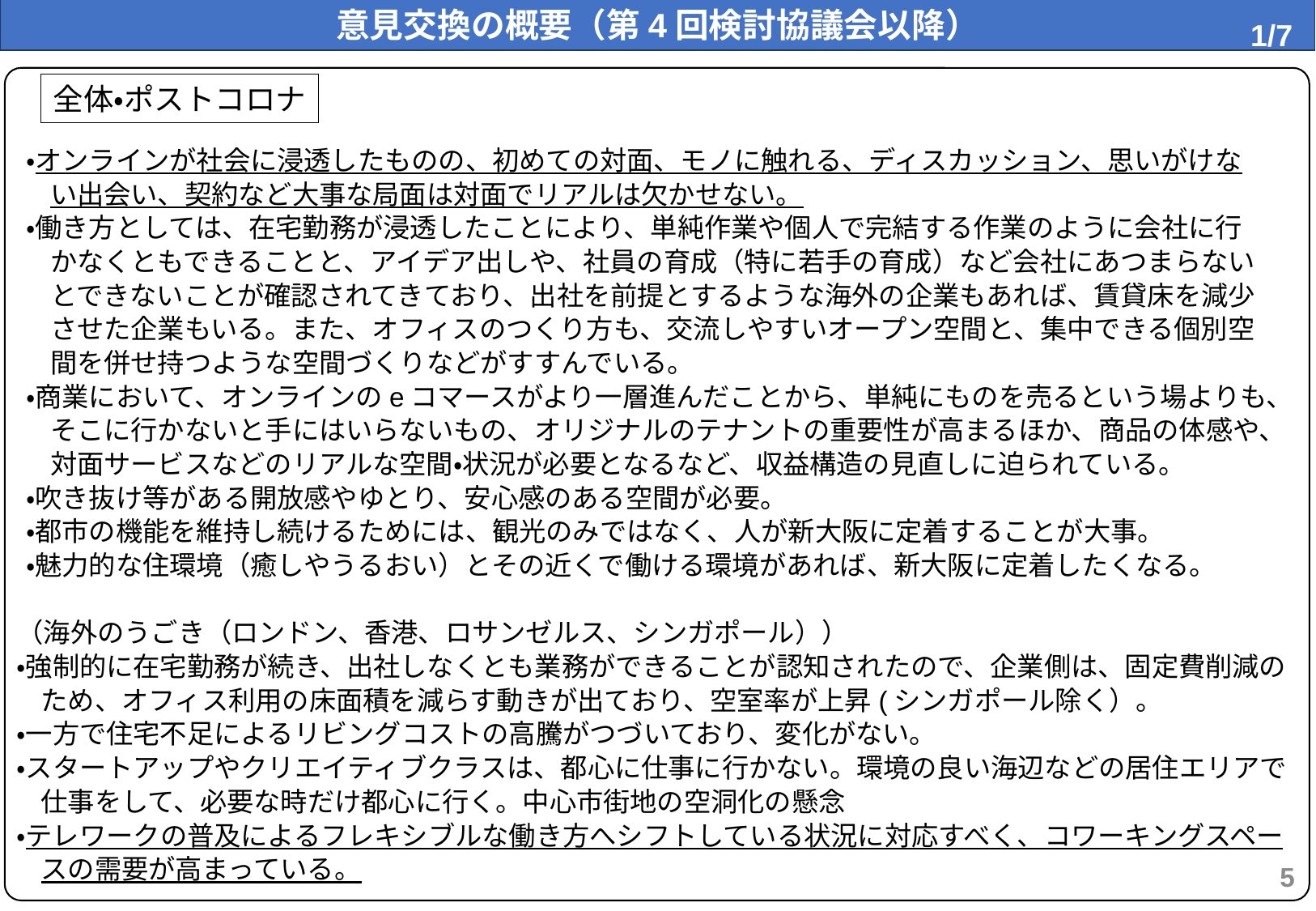

意見交換の概要（第4回検討協議会以降）
1/7

全体・ポストコロナ
・オンラインが社会に浸透したものの、初めての対面、モノに触れる、ディスカッション、思いがけない出会い、契約など大事な局面は対面でリアルは欠かせない。
・働き方としては、在宅勤務が浸透したことにより、単純作業や個人で完結する作業のように会社に行かなくともできることと、アイデア出しや、社員の育成（特に若手の育成）など会社にあつまらないとできないことが確認されてきており、出社を前提とするような海外の企業もあれば、賃貸床を減少させた企業もいる。また、オフィスのつくり方も、交流しやすいオープン空間と、集中できる個別空間を併せ持つような空間づくりなどがすすんでいる。
・商業において、オンラインのeコマースがより一層進んだことから、単純にものを売るという場よりも、そこに行かないと手にはいらないもの、オリジナルのテナントの重要性が高まるほか、商品の体感や、対面サービスなどのリアルな空間・状況が必要となるなど、収益構造の見直しに迫られている。
・吹き抜け等がある開放感やゆとり、安心感のある空間が必要。
・都市の機能を維持し続けるためには、観光のみではなく、人が新大阪に定着することが大事。
・魅力的な住環境（癒しやうるおい）とその近くで働ける環境があれば、新大阪に定着したくなる。

（海外のうごき（ロンドン、香港、ロサンゼルス、シンガポール））
・強制的に在宅勤務が続き、出社しなくとも業務ができることが認知されたので、企業側は、固定費削減のため、オフィス利用の床面積を減らす動きが出ており、空室率が上昇(シンガポール除く）。
・一方で住宅不足によるリビングコストの高騰がつづいており、変化がない。
・スタートアップやクリエイティブクラスは、都心に仕事に行かない。環境の良い海辺などの居住エリアで仕事をして、必要な時だけ都心に行く。中心市街地の空洞化の懸念
・テレワークの普及によるフレキシブルな働き方へシフトしている状況に対応すべく、コワーキングスペースの需要が高まっている。
5